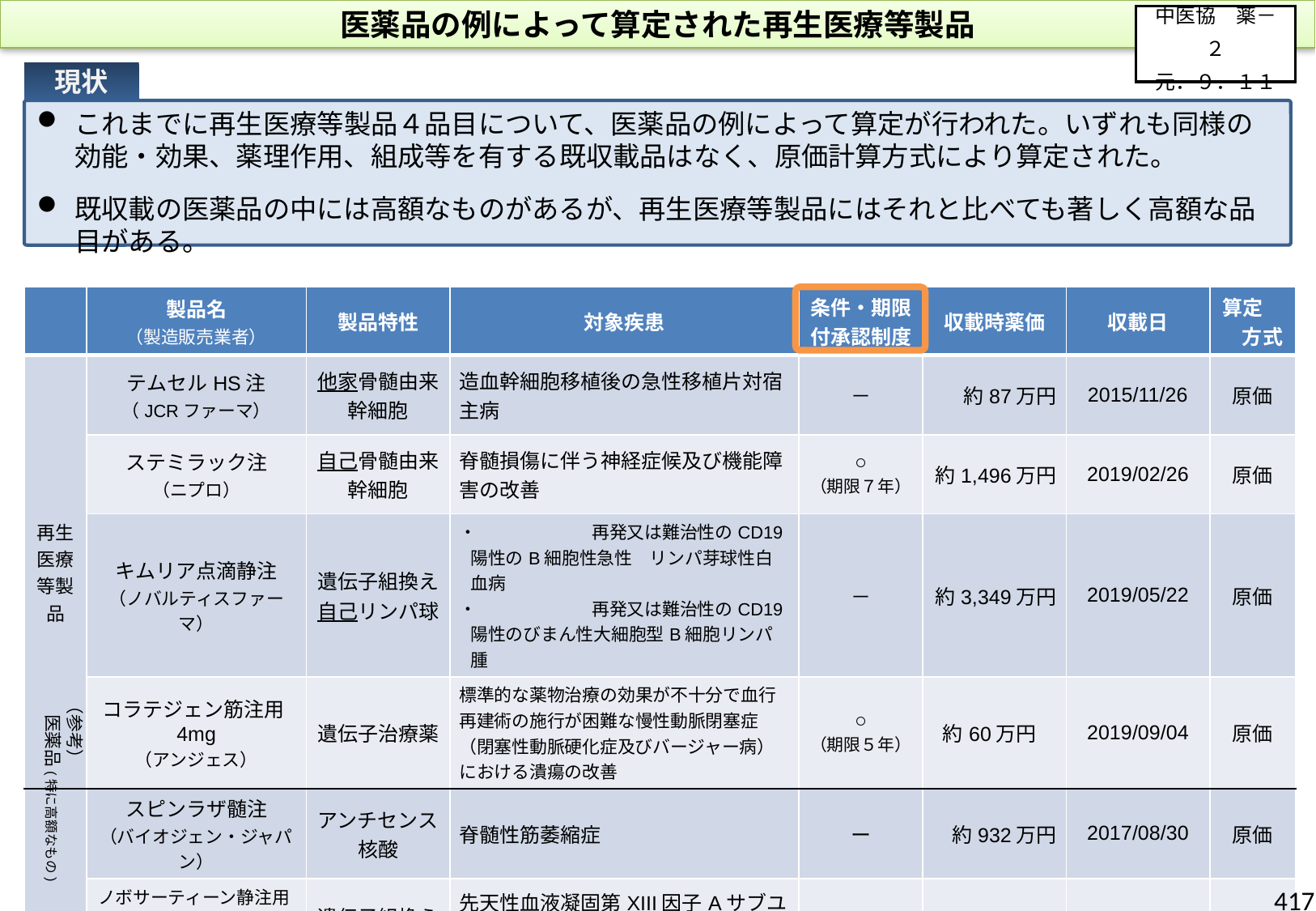

医薬品の例によって算定された再生医療等製品
中医協　薬－２
元．９．１１
現状
これまでに再生医療等製品４品目について、医薬品の例によって算定が行われた。いずれも同様の効能・効果、薬理作用、組成等を有する既収載品はなく、原価計算方式により算定された。
既収載の医薬品の中には高額なものがあるが、再生医療等製品にはそれと比べても著しく高額な品目がある。

|  | 製品名 （製造販売業者） | 製品特性 | 対象疾患 | 条件・期限付承認制度 | 収載時薬価 | 収載日 | 算定　　方式 |
| --- | --- | --- | --- | --- | --- | --- | --- |
| 再生医療等製品 | テムセルHS注 （JCRファーマ） | 他家骨髄由来 幹細胞 | 造血幹細胞移植後の急性移植片対宿主病 | － | 約87万円 | 2015/11/26 | 原価 |
|  | ステミラック注 （ニプロ） | 自己骨髄由来 幹細胞 | 脊髄損傷に伴う神経症候及び機能障害の改善 | ○ （期限７年） | 約1,496万円 | 2019/02/26 | 原価 |
|  | キムリア点滴静注 （ノバルティスファーマ） | 遺伝子組換え 自己リンパ球 | ・ 再発又は難治性のCD19陽性のB細胞性急性　リンパ芽球性白血病 ・ 再発又は難治性のCD19陽性のびまん性大細胞型B細胞リンパ腫 | － | 約3,349万円 | 2019/05/22 | 原価 |
|  | コラテジェン筋注用4mg （アンジェス） | 遺伝子治療薬 | 標準的な薬物治療の効果が不十分で血行再建術の施行が困難な慢性動脈閉塞症（閉塞性動脈硬化症及びバージャー病）における潰瘍の改善 | ○ （期限５年） | 約60万円 | 2019/09/04 | 原価 |
|  | スピンラザ髄注 （バイオジェン・ジャパン） | アンチセンス 核酸 | 脊髄性筋萎縮症 | ー | 約932万円 | 2017/08/30 | 原価 |
|  | ノボサーティーン静注用2500 （ノボ　ノルディスク　ファーマ） | 遺伝子組換え タンパク | 先天性血液凝固第XIII因子Aサブユニット欠乏患者における出血傾向の抑制 | ー | 約365万円 | 2015/05/20 | 原価 |
|  | ゼヴァリン イットリウム静注用（ムンディファーマ） | 放射性医薬品 | CD20陽性の再発又は難治性の下記疾患： 低悪性度B細胞性非ホジキンリンパ腫、マントル細胞リンパ腫 | ー | 約253万円 | 2008/6/13 | 原価 |
（参考）
　医薬品(特に高額なもの)
417